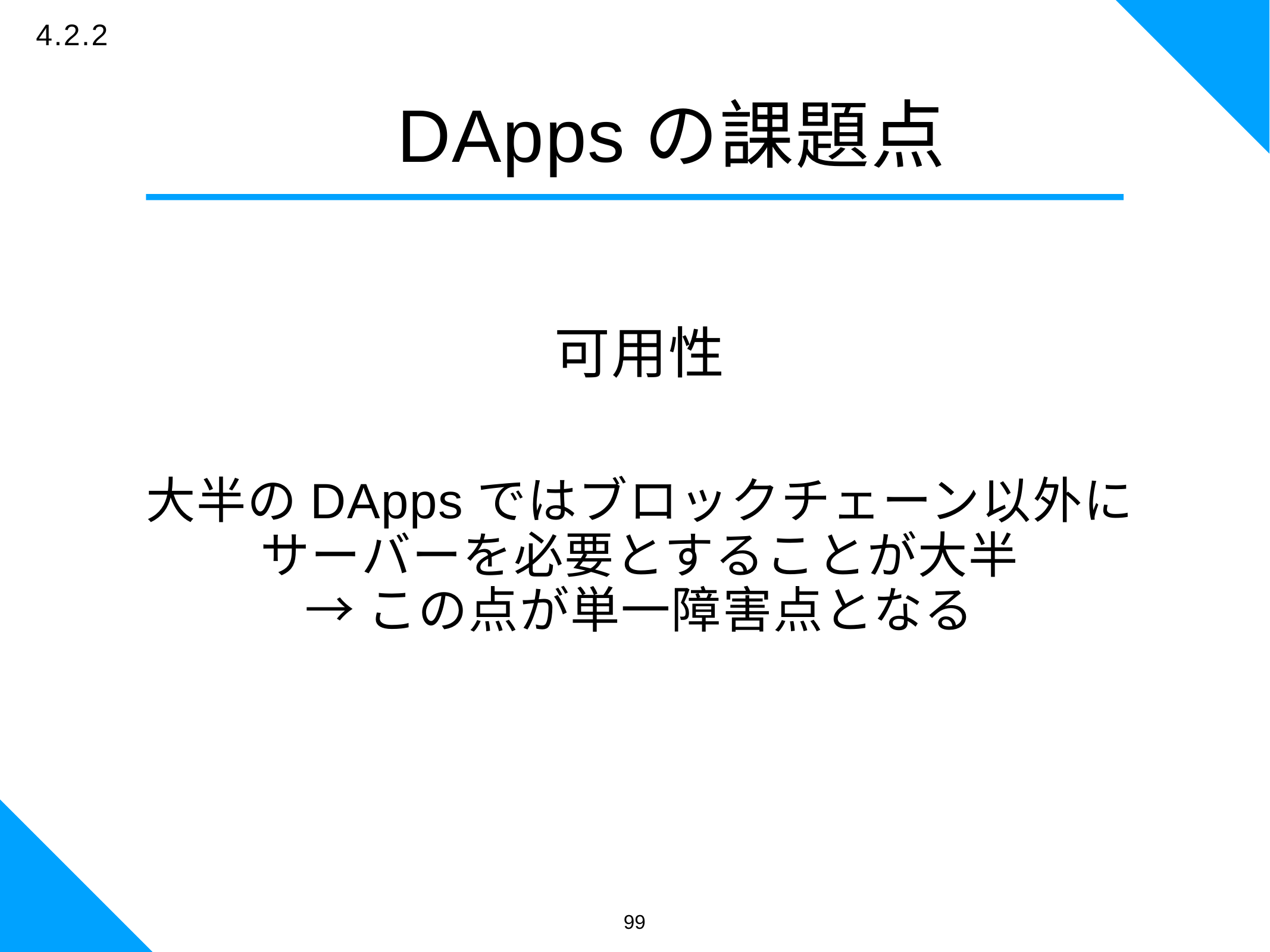

4.2.2
# DAppsの課題点
可用性
大半のDAppsではブロックチェーン以外に
サーバーを必要とすることが大半
→この点が単一障害点となる
99